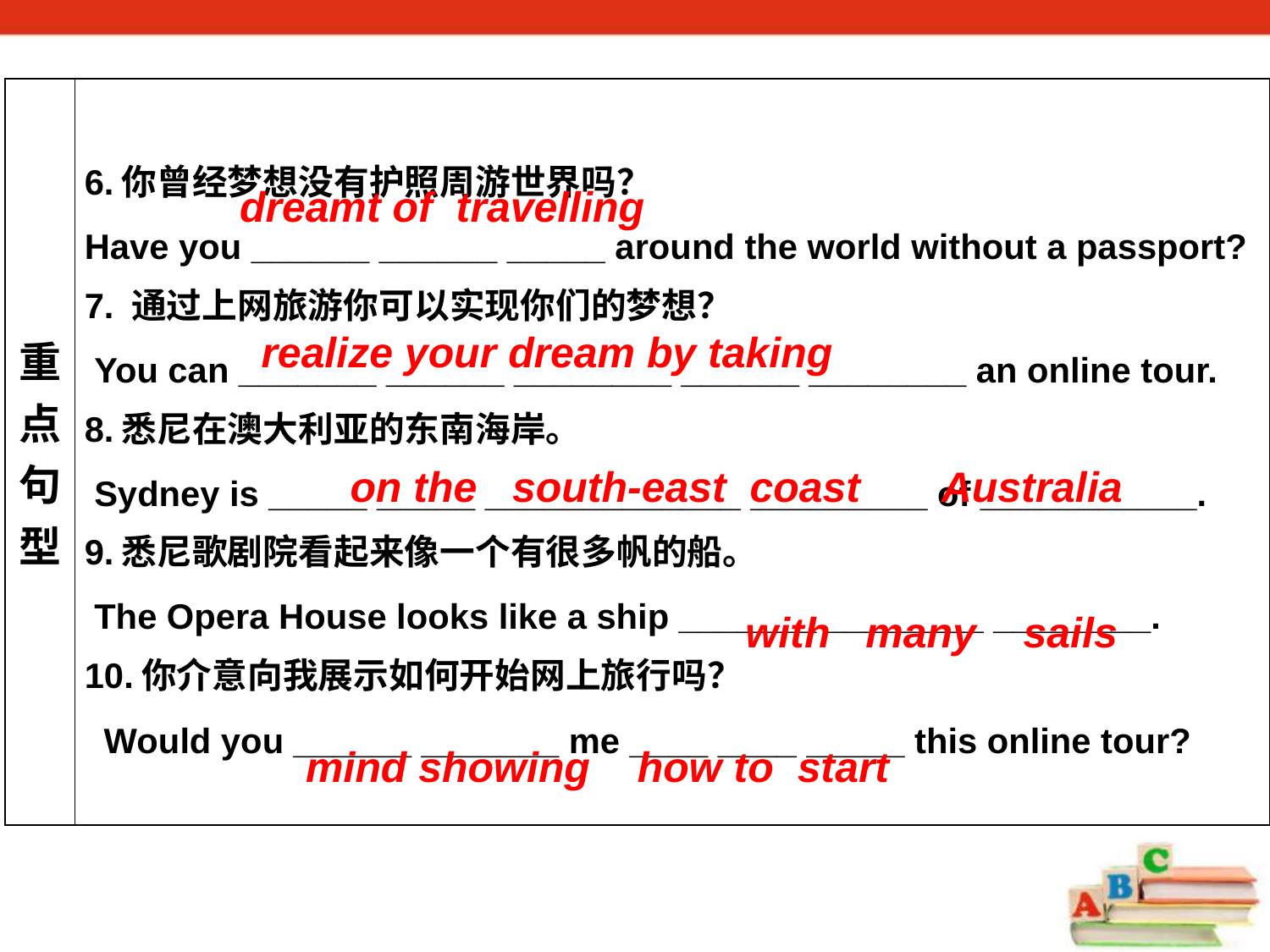

| 重点 句型 | 6.你曾经梦想没有护照周游世界吗？ Have you \_\_\_\_\_\_ \_\_\_\_\_\_ \_\_\_\_\_ around the world without a passport? 7. 通过上网旅游你可以实现你们的梦想？ You can \_\_\_\_\_\_\_ \_\_\_\_\_\_ \_\_\_\_\_\_\_\_ \_\_\_\_\_\_ \_\_\_\_\_\_\_\_ an online tour. 8.悉尼在澳大利亚的东南海岸。 Sydney is \_\_\_\_\_ \_\_\_\_\_ \_\_\_\_\_\_\_\_\_\_\_\_\_ \_\_\_\_\_\_\_\_\_ of \_\_\_\_\_\_\_\_\_\_\_. 9.悉尼歌剧院看起来像一个有很多帆的船。 The Opera House looks like a ship \_\_\_\_\_\_\_ \_\_\_\_\_\_\_\_ \_\_\_\_\_\_\_\_. 10.你介意向我展示如何开始网上旅行吗？ Would you \_\_\_\_\_\_ \_\_\_\_\_\_\_ me \_\_\_\_ \_\_\_\_ \_\_\_\_\_ this online tour? |
| --- | --- |
dreamt of  travelling
realize your dream by taking
on the   south-east  coast       Australia
with   many    sails
mind showing    how to  start